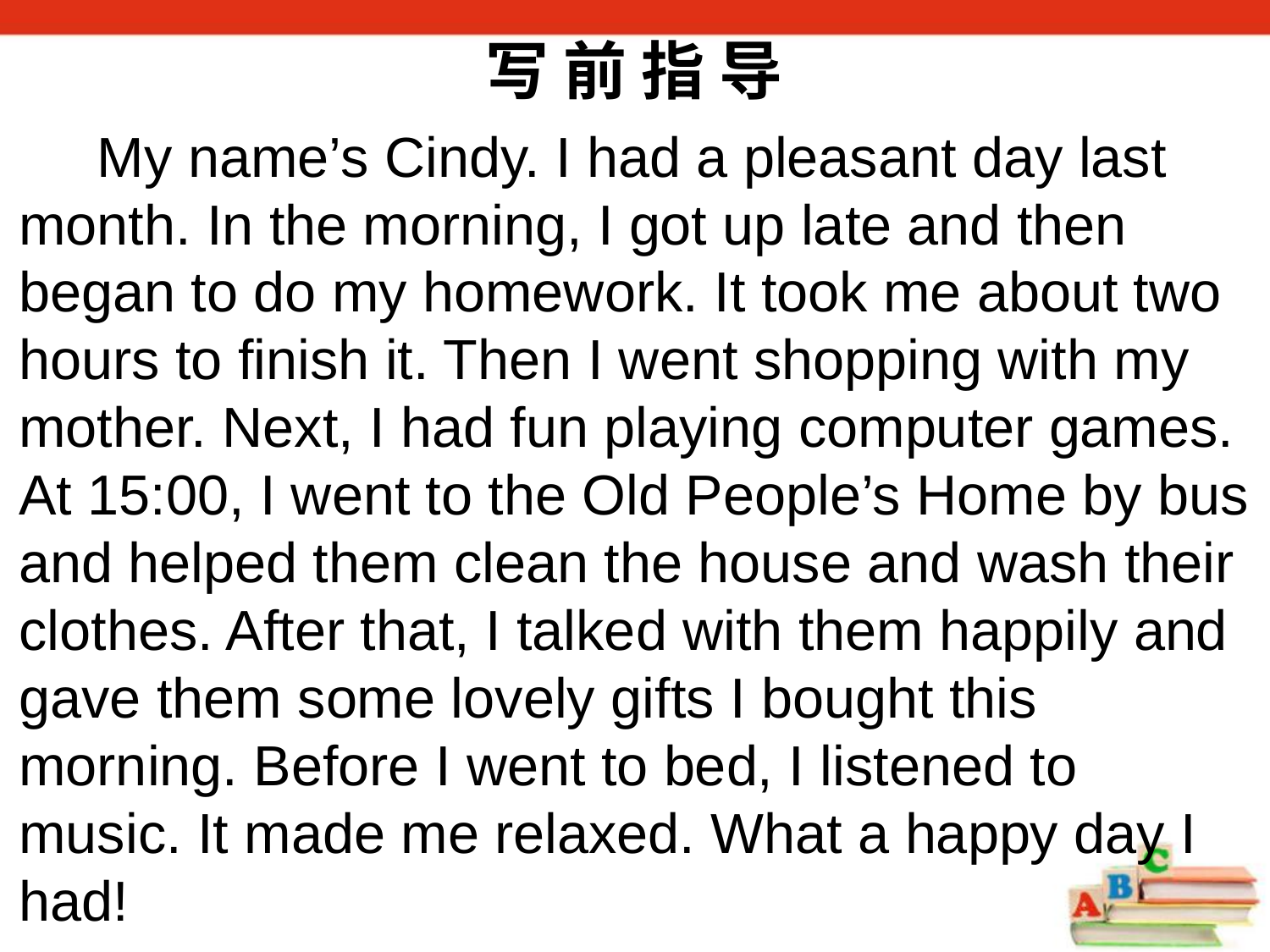

写 前 指 导
     My name’s Cindy. I had a pleasant day last month. In the morning, I got up late and then began to do my homework. It took me about two hours to finish it. Then I went shopping with my mother. Next, I had fun playing computer games. At 15:00, I went to the Old People’s Home by bus and helped them clean the house and wash their clothes. After that, I talked with them happily and gave them some lovely gifts I bought this morning. Before I went to bed, I listened to music. It made me relaxed. What a happy day I had!